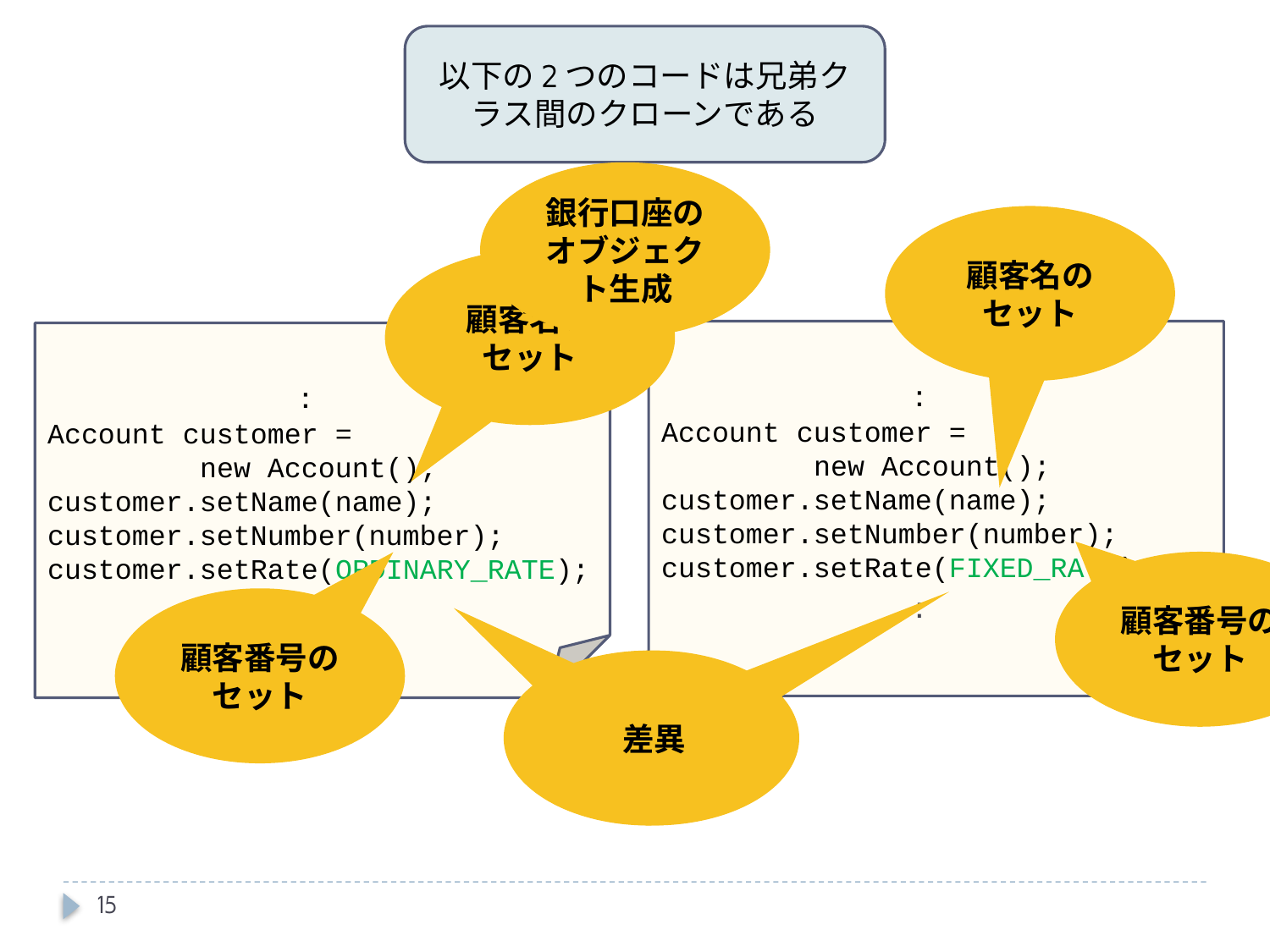

以下の2つのコードは兄弟クラス間のクローンである
銀行口座のオブジェクト生成
顧客名のセット
顧客名のセット

		:
Account customer =
         new Account();
customer.setName(name);
customer.setNumber(number);
customer.setRate(FIXED_RATE);
		:

		:
Account customer =
         new Account();
customer.setName(name);
customer.setNumber(number);
customer.setRate(ORDINARY_RATE);
		:
顧客番号のセット
顧客番号のセット

差異
15